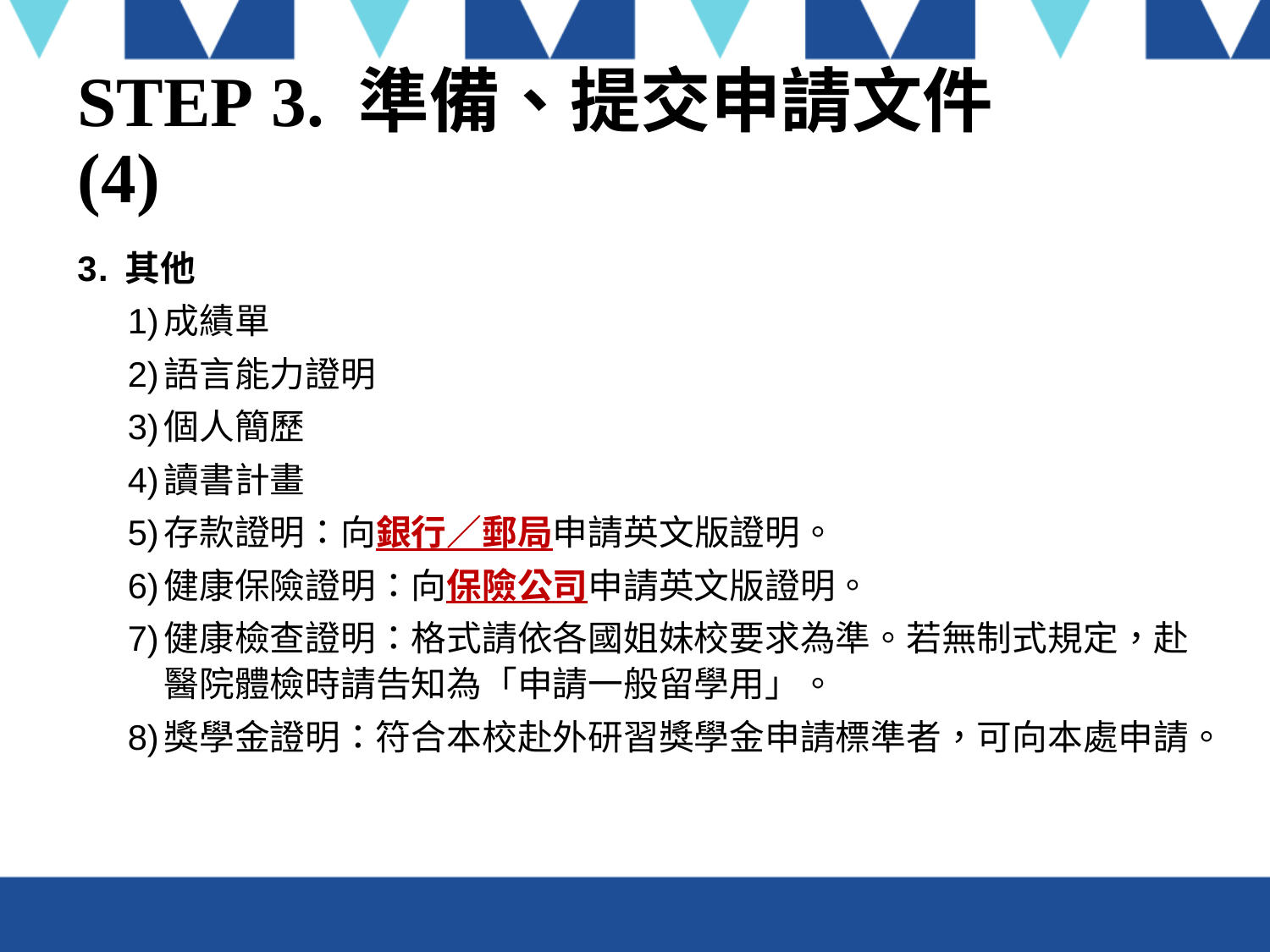

# STEP 3. 準備、提交申請文件 (4)
其他
成績單
語言能力證明
個人簡歷
讀書計畫
存款證明：向銀行／郵局申請英文版證明。
健康保險證明：向保險公司申請英文版證明。
健康檢查證明：格式請依各國姐妹校要求為準。若無制式規定，赴醫院體檢時請告知為「申請一般留學用」。
獎學金證明：符合本校赴外研習獎學金申請標準者，可向本處申請。